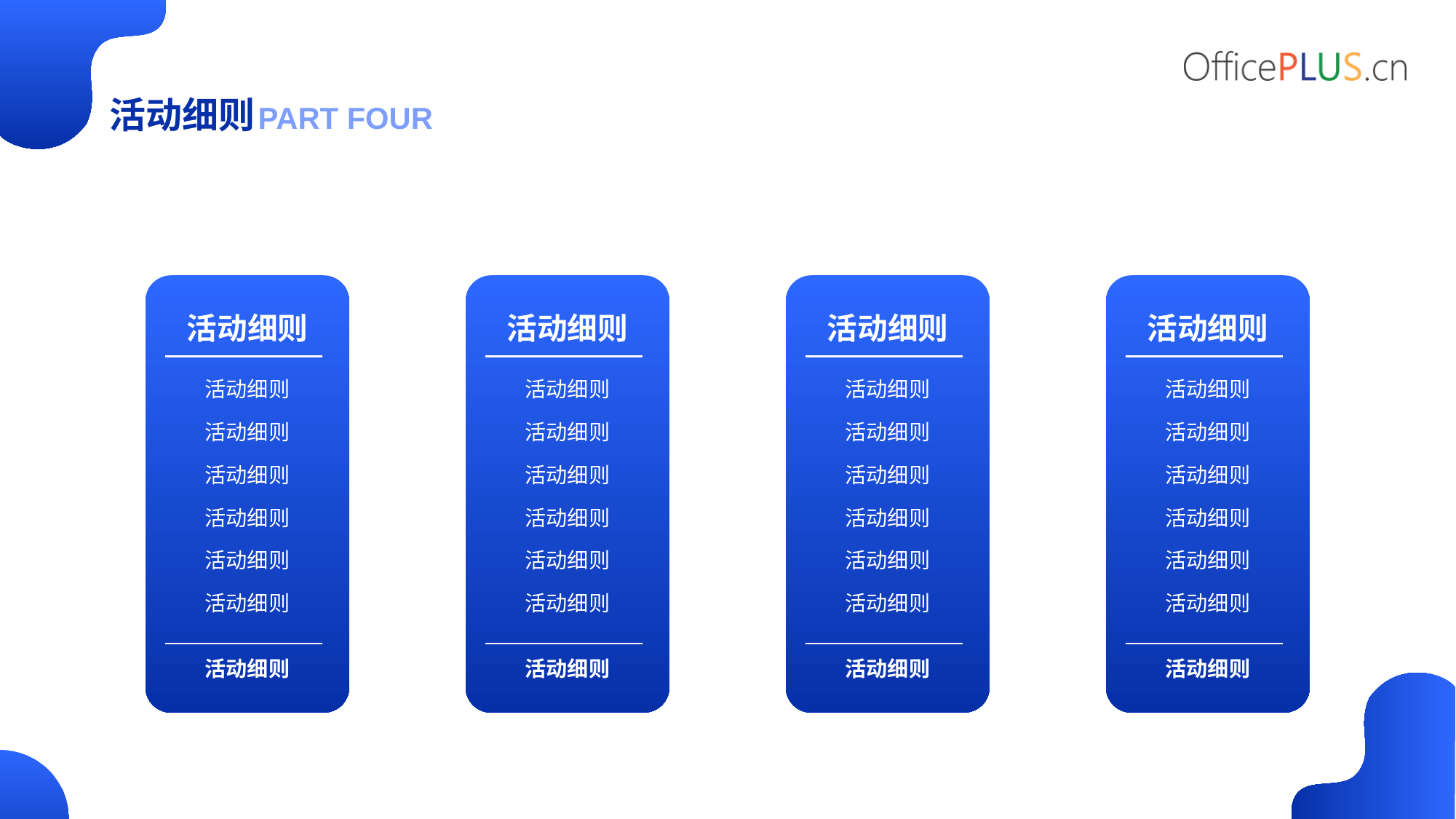

活动细则
PART FOUR

活动细则
活动细则
活动细则
活动细则
活动细则
活动细则
活动细则
活动细则

活动细则
活动细则
活动细则
活动细则
活动细则
活动细则
活动细则
活动细则

活动细则
活动细则
活动细则
活动细则
活动细则
活动细则
活动细则
活动细则

活动细则
活动细则
活动细则
活动细则
活动细则
活动细则
活动细则
活动细则